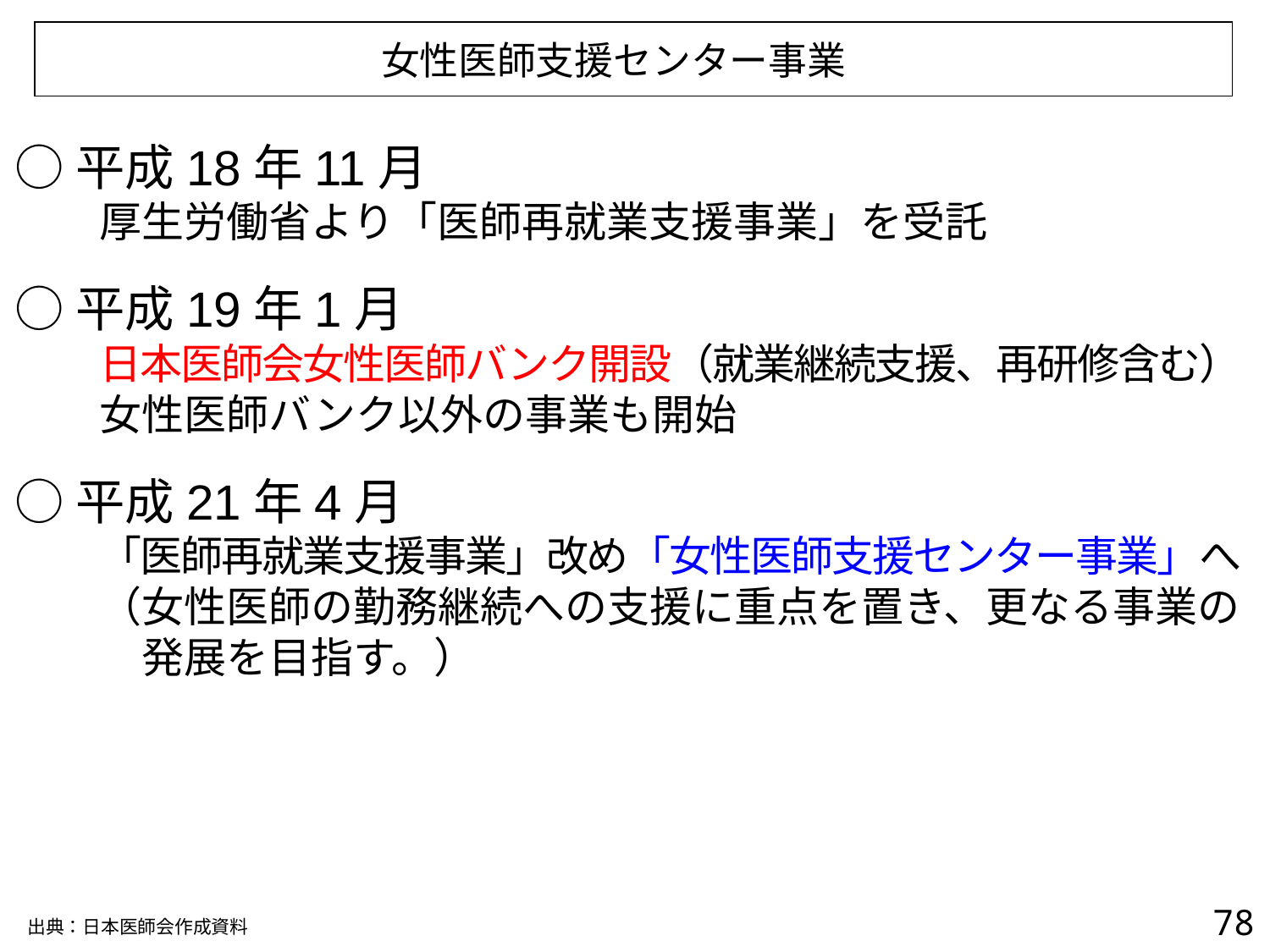

女性医師支援センター事業
○平成18年11月
　　厚生労働省より「医師再就業支援事業」を受託

○平成19年1月
　　日本医師会女性医師バンク開設（就業継続支援、再研修含む）
　　女性医師バンク以外の事業も開始

○平成21年4月
　　「医師再就業支援事業」改め「女性医師支援センター事業」へ
　　（女性医師の勤務継続への支援に重点を置き、更なる事業の
　　　発展を目指す。）
78
出典：日本医師会作成資料